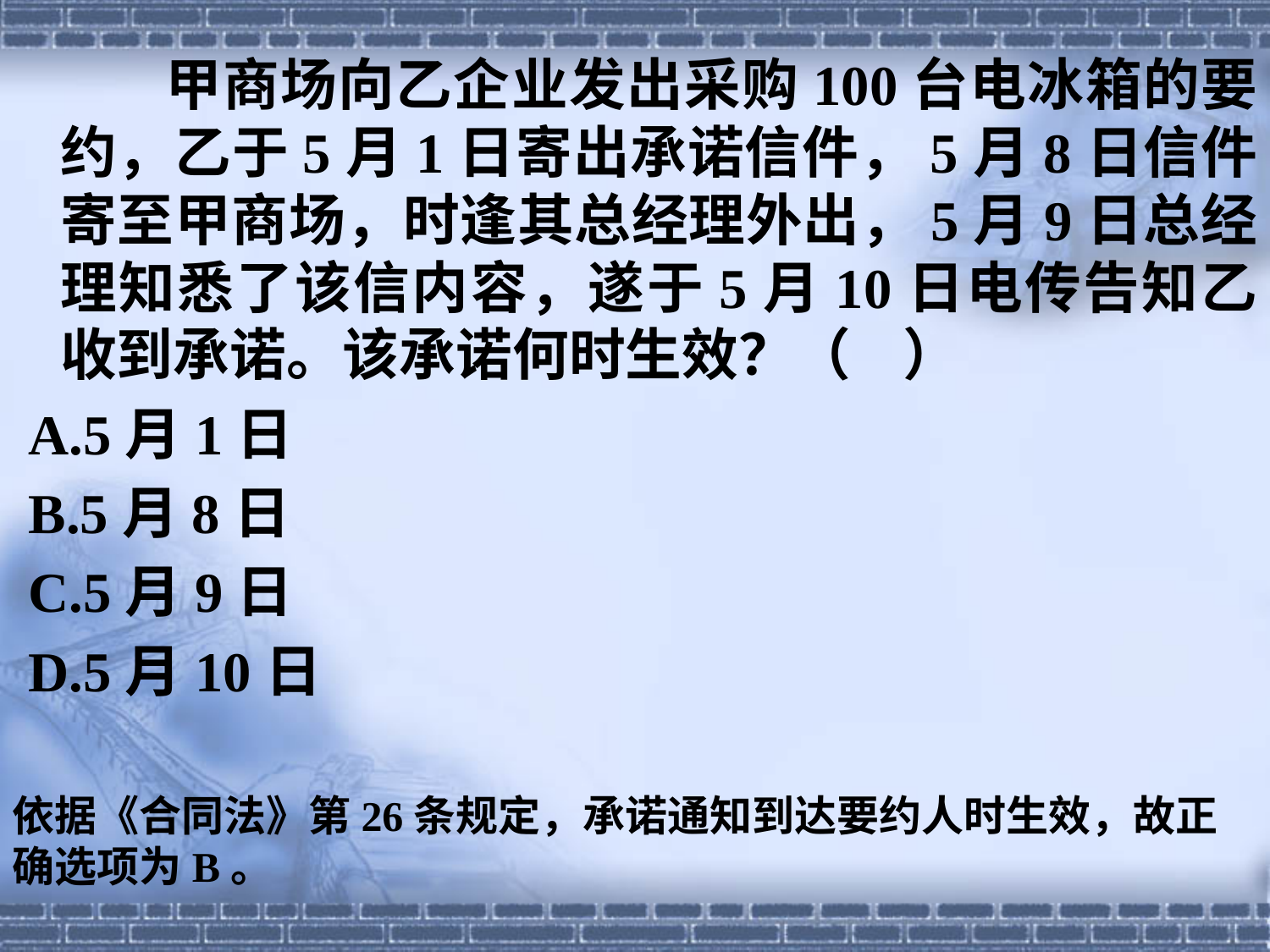

甲商场向乙企业发出采购100台电冰箱的要约，乙于5月1日寄出承诺信件，5月8日信件寄至甲商场，时逢其总经理外出，5月9日总经理知悉了该信内容，遂于5月10日电传告知乙收到承诺。该承诺何时生效？（    ）
 A.5月1日
 B.5月8日
 C.5月9日
 D.5月10日

依据《合同法》第26条规定，承诺通知到达要约人时生效，故正确选项为B。